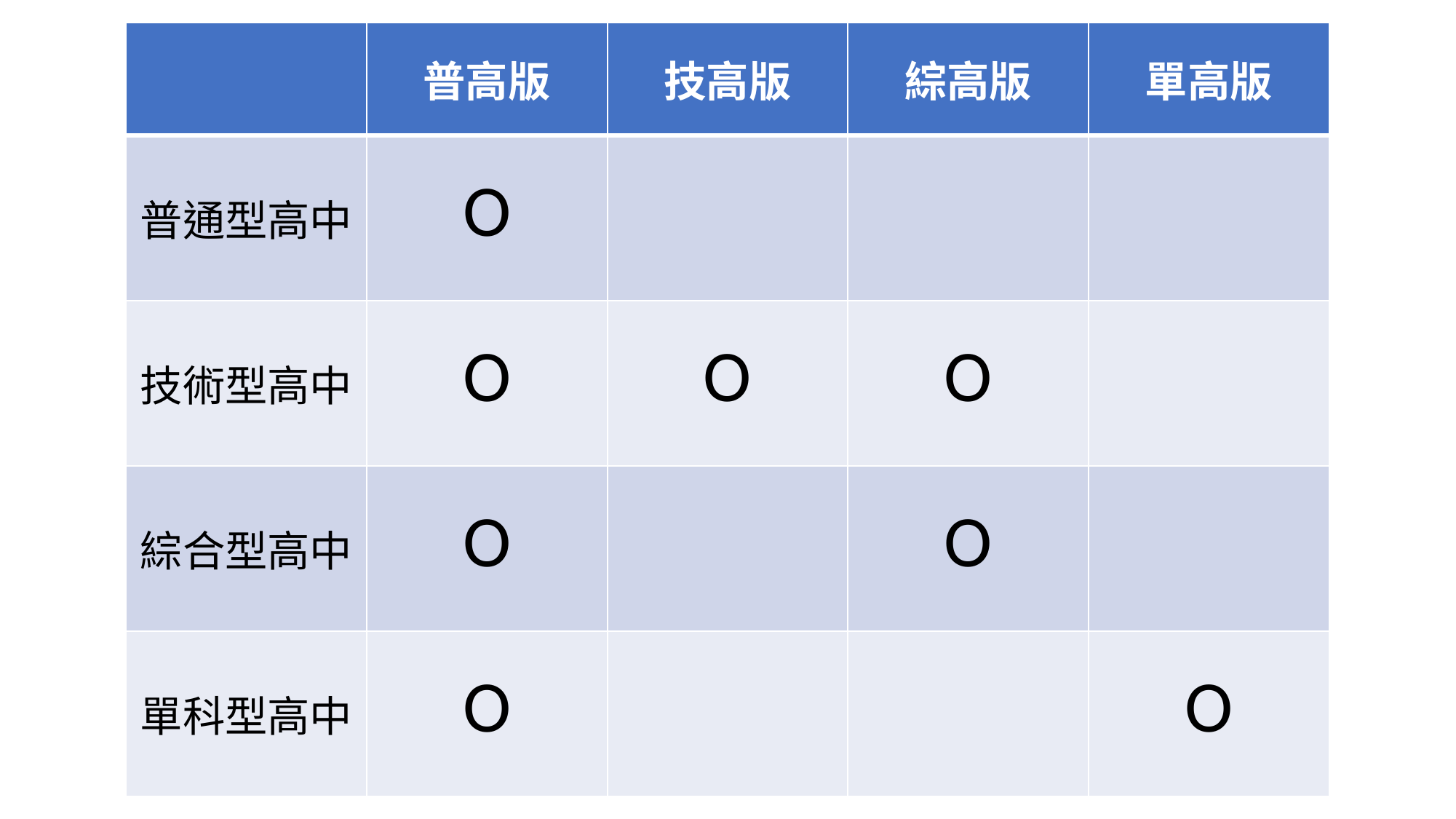

|  | 普高版 | 技高版 | 綜高版 | 單高版 |
| --- | --- | --- | --- | --- |
| 普通型高中 | O |  |  |  |
| 技術型高中 | O | O | O |  |
| 綜合型高中 | O |  | O |  |
| 單科型高中 | O |  |  | O |